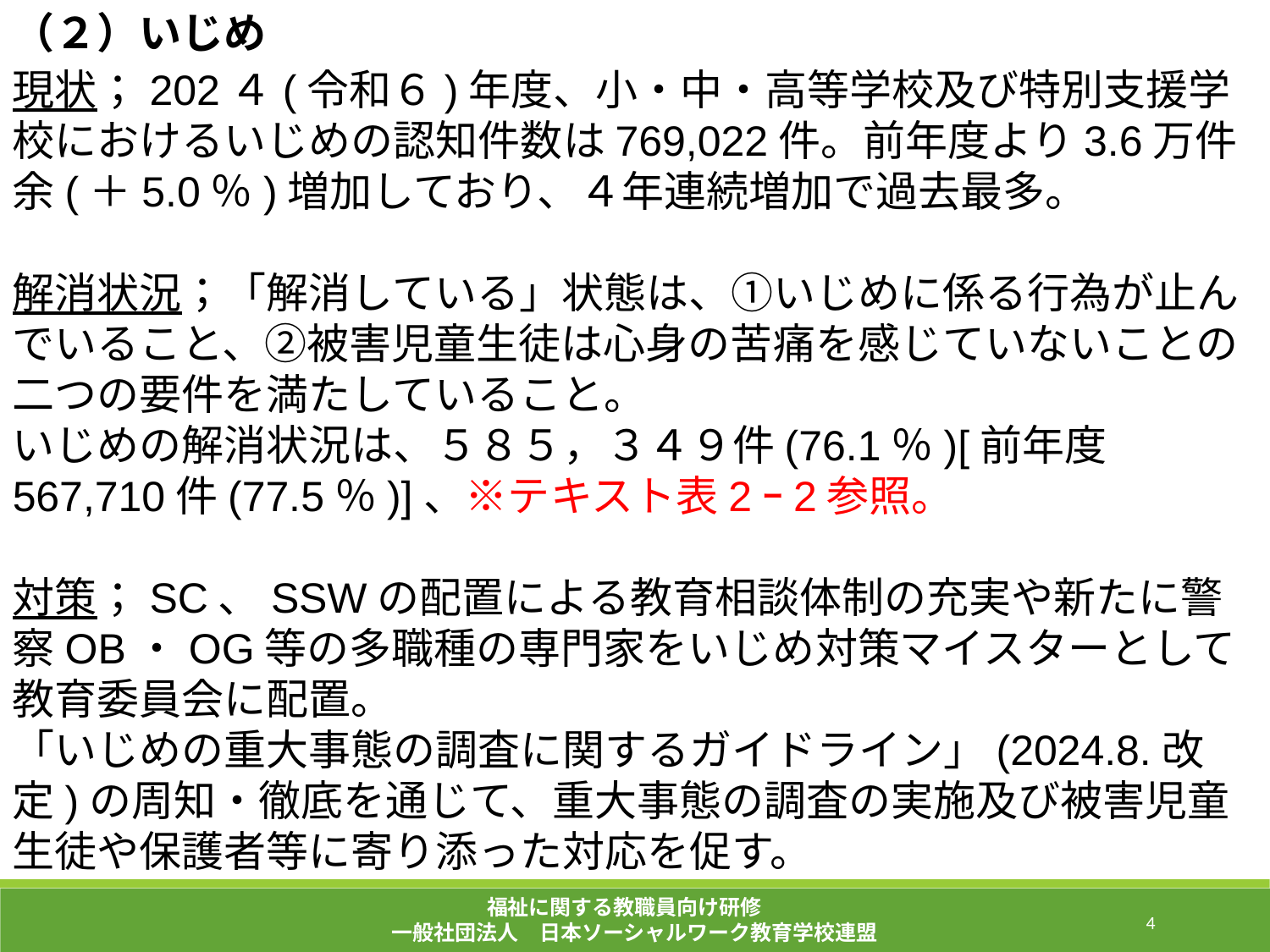

（２）いじめ
現状；202４(令和６)年度、小・中・高等学校及び特別支援学校におけるいじめの認知件数は769,022件。前年度より3.6万件余(＋5.0％)増加しており、４年連続増加で過去最多。

解消状況；「解消している」状態は、①いじめに係る行為が止んでいること、②被害児童生徒は心身の苦痛を感じていないことの二つの要件を満たしていること。
いじめの解消状況は、５８５，３４９件(76.1％)[前年度567,710件(77.5％)]、※テキスト表2ｰ2参照。

対策；SC、SSWの配置による教育相談体制の充実や新たに警察OB・OG等の多職種の専門家をいじめ対策マイスターとして教育委員会に配置。
「いじめの重大事態の調査に関するガイドライン」(2024.8.改定)の周知・徹底を通じて、重大事態の調査の実施及び被害児童生徒や保護者等に寄り添った対応を促す。

福祉に関する教職員向け研修
一般社団法人　日本ソーシャルワーク教育学校連盟
4